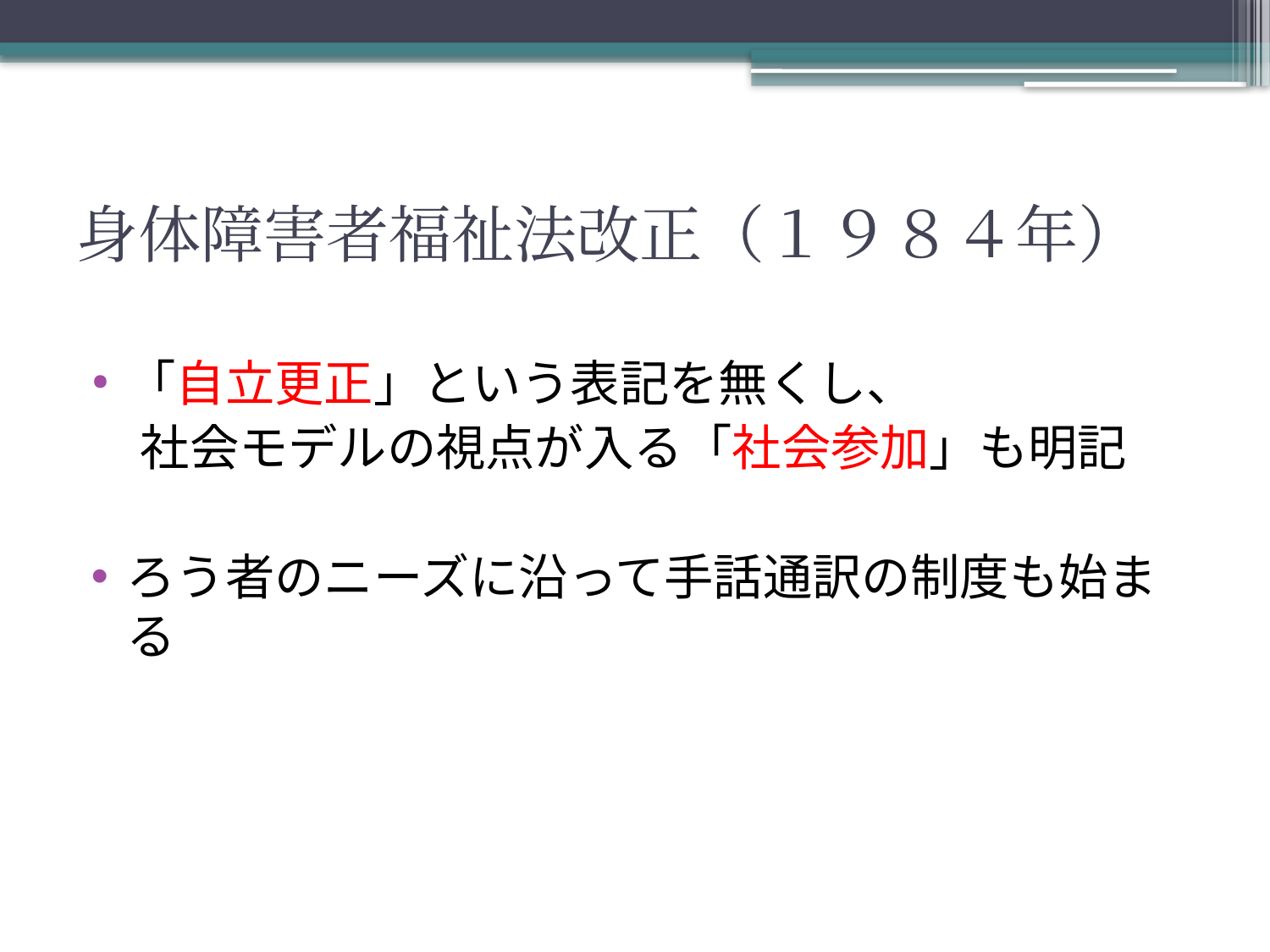

# 身体障害者福祉法改正（１９８４年）
「自立更正」という表記を無くし、
　社会モデルの視点が入る「社会参加」も明記

ろう者のニーズに沿って手話通訳の制度も始まる